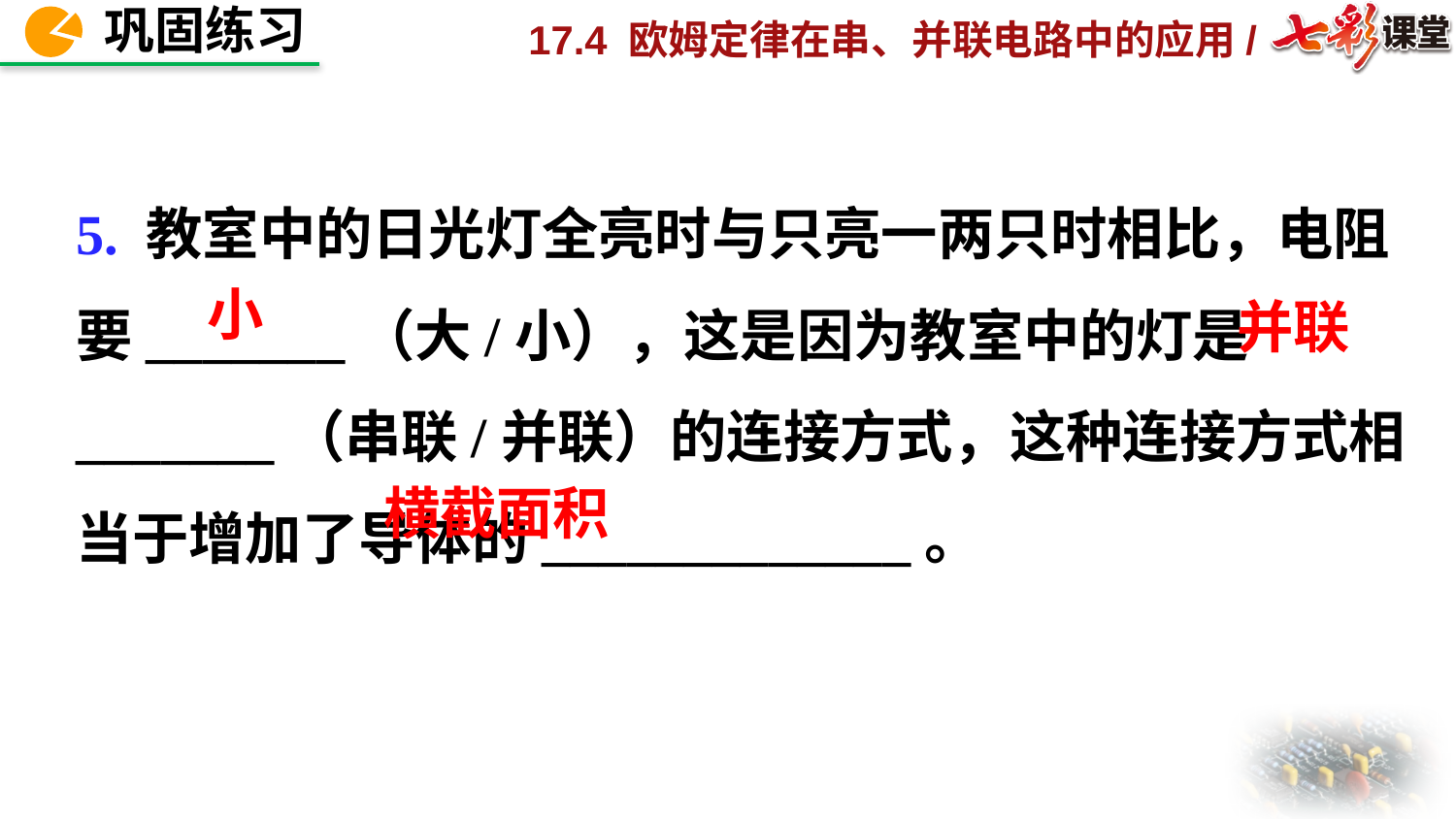

5. 教室中的日光灯全亮时与只亮一两只时相比，电阻要_______（大/小），这是因为教室中的灯是_______（串联/并联）的连接方式，这种连接方式相当于增加了导体的_____________。
小
并联
横截面积